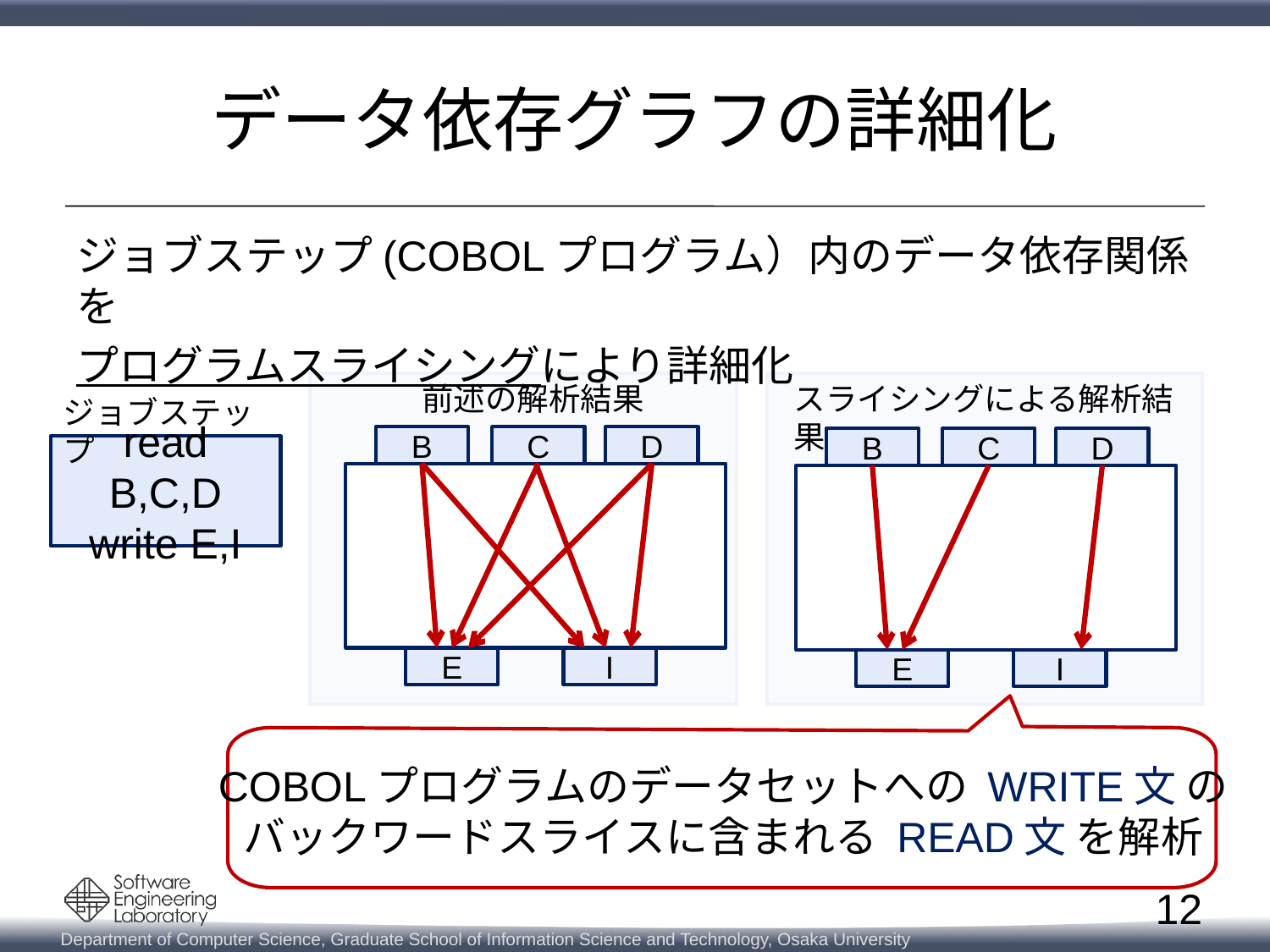

# データ依存グラフの詳細化
ジョブステップ(COBOLプログラム）内のデータ依存関係を
プログラムスライシングにより詳細化

前述の解析結果

スライシングによる解析結果
ジョブステップ
B
C
D
B
C
D
read B,C,D
write E,I

E
I
E
I

COBOLプログラムのデータセットへの WRITE文 の
バックワードスライスに含まれる READ文 を解析
12